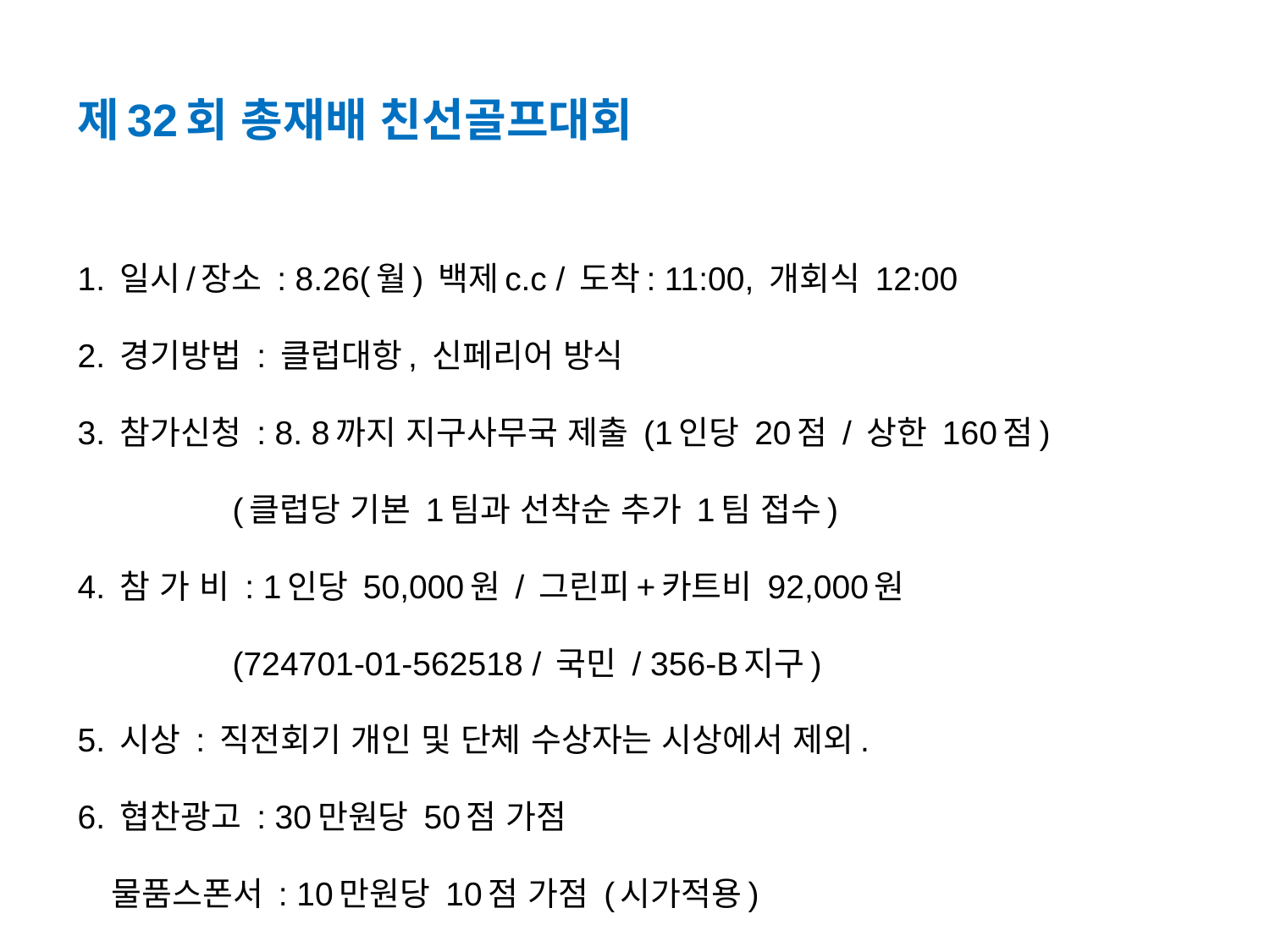

제32회 총재배 친선골프대회

1. 일시/장소 : 8.26(월) 백제c.c / 도착: 11:00, 개회식 12:00
2. 경기방법 : 클럽대항, 신페리어 방식
3. 참가신청 : 8. 8까지 지구사무국 제출 (1인당 20점 / 상한 160점)
                 (클럽당 기본 1팀과 선착순 추가 1팀 접수)
4. 참 가 비 : 1인당 50,000원 / 그린피+카트비 92,000원
                 (724701-01-562518 / 국민 / 356-B지구)
5. 시상 : 직전회기 개인 및 단체 수상자는 시상에서 제외.
6. 협찬광고 : 30만원당 50점 가점
   물품스폰서 : 10만원당 10점 가점 (시가적용)